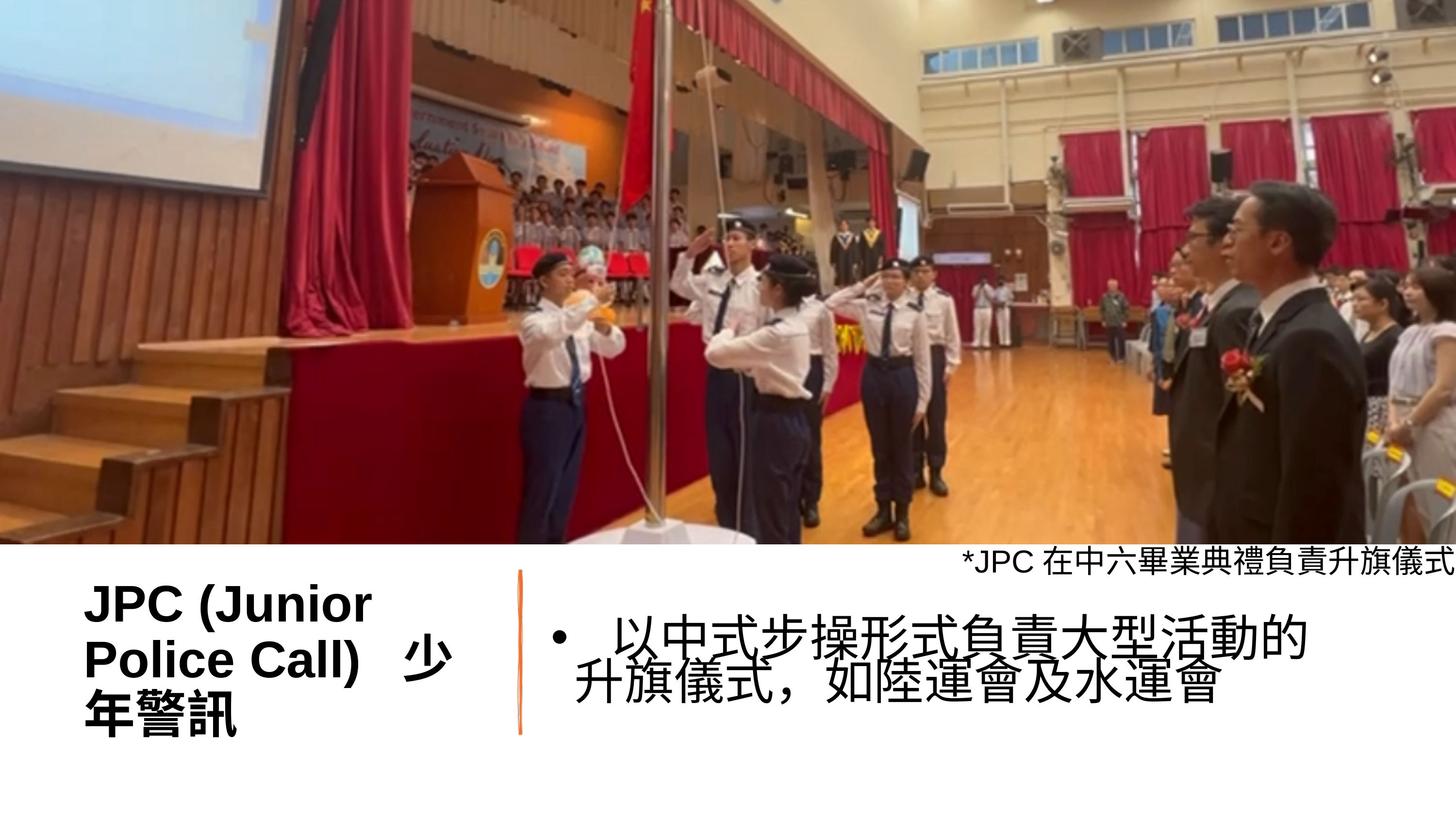

*JPC在中六畢業典禮負責升旗儀式

JPC (Junior Police Call)  少年警訊

 以中式步操形式負責大型活動的
 升旗儀式，如陸運會及水運會